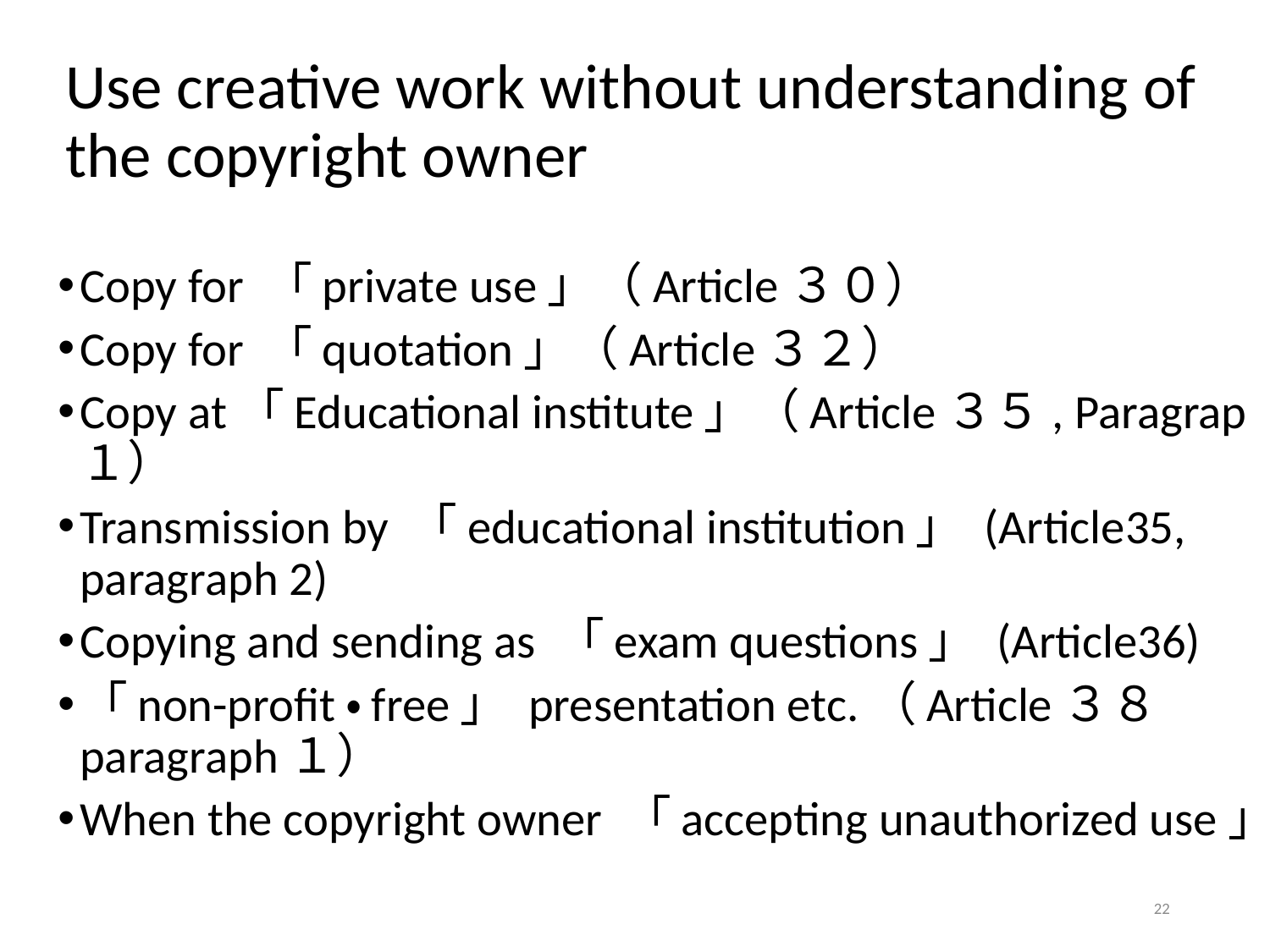

# Use creative work without understanding of the copyright owner
Copy for 「private use」（Article３０）
Copy for 「quotation」（Article３２）
Copy at「Educational institute」（Article３５, Paragrap１）
Transmission by 「educational institution」 (Article35, paragraph 2)
Copying and sending as 「exam questions」 (Article36)
「non-profit・free」 presentation etc.（Article３８ paragraph１）
When the copyright owner 「accepting unauthorized use」

22